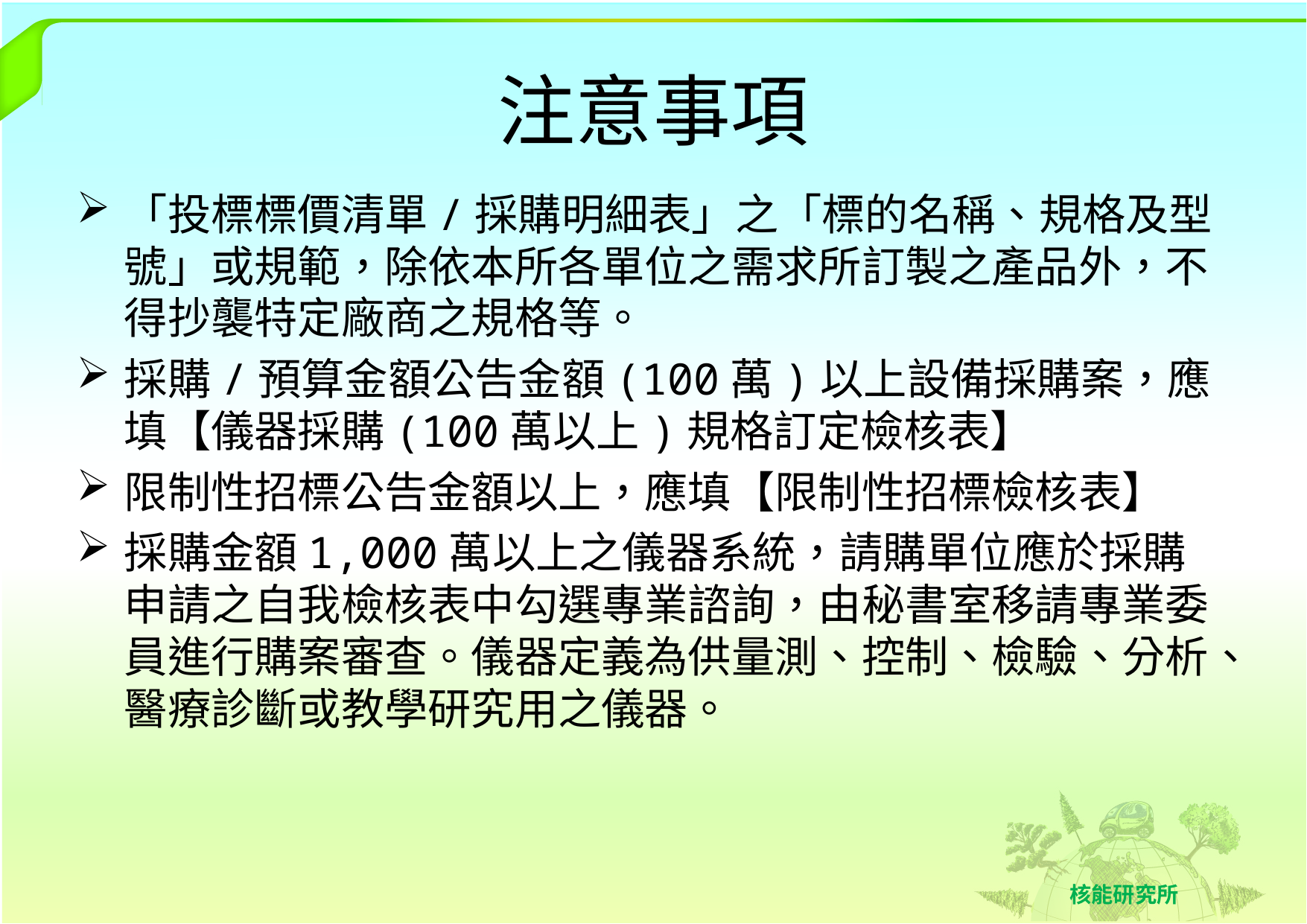

# 注意事項
「投標標價清單/採購明細表」之「標的名稱、規格及型號」或規範，除依本所各單位之需求所訂製之產品外，不得抄襲特定廠商之規格等。
採購/預算金額公告金額(100萬)以上設備採購案，應填【儀器採購(100萬以上)規格訂定檢核表】
限制性招標公告金額以上，應填【限制性招標檢核表】
採購金額1,000萬以上之儀器系統，請購單位應於採購申請之自我檢核表中勾選專業諮詢，由秘書室移請專業委員進行購案審查。儀器定義為供量測、控制、檢驗、分析、醫療診斷或教學研究用之儀器。